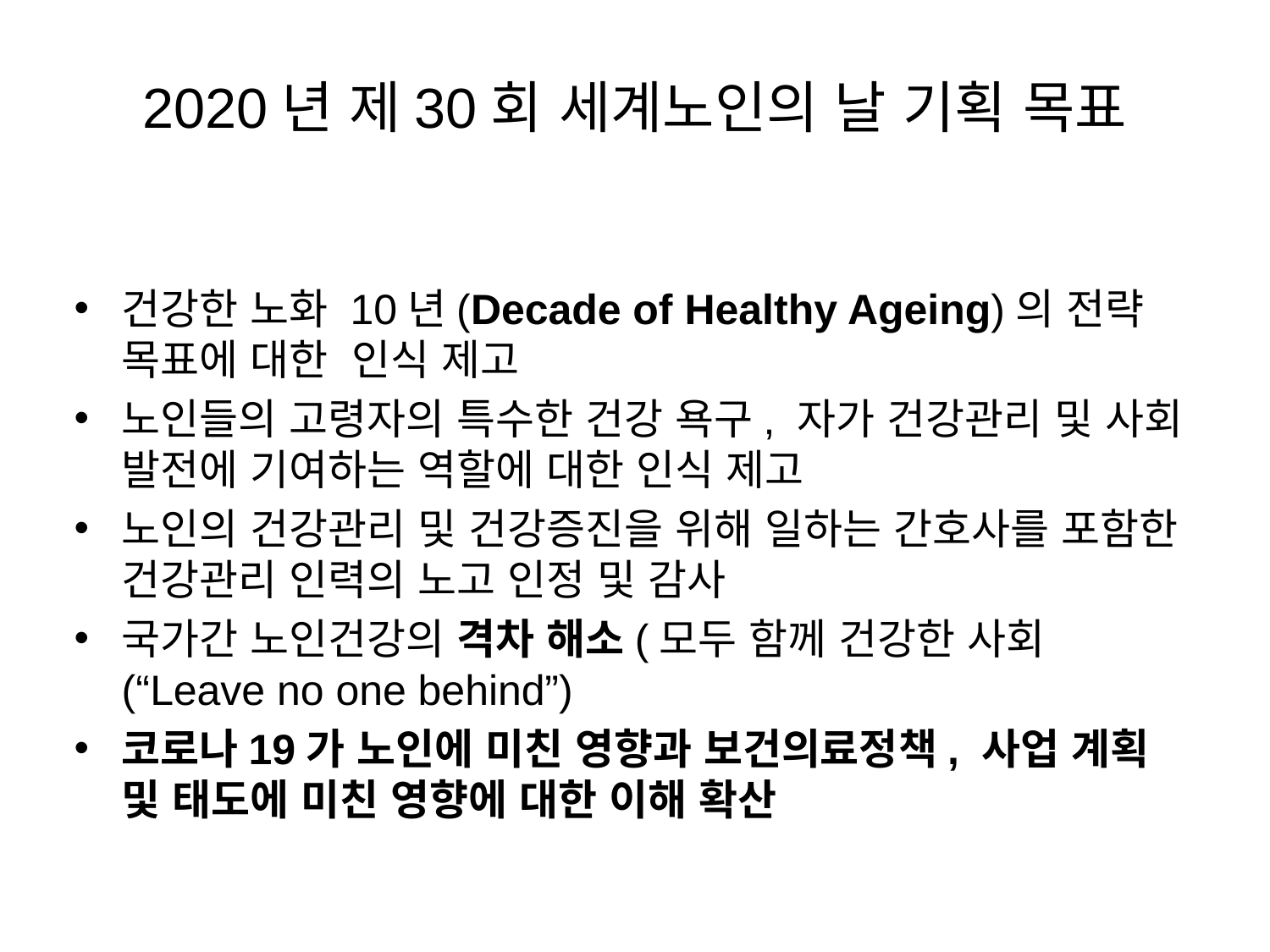

# 2020년 제30회 세계노인의 날 기획 목표
건강한 노화 10년(Decade of Healthy Ageing)의 전략 목표에 대한  인식 제고
노인들의 고령자의 특수한 건강 욕구, 자가 건강관리 및 사회 발전에 기여하는 역할에 대한 인식 제고
노인의 건강관리 및 건강증진을 위해 일하는 간호사를 포함한 건강관리 인력의 노고 인정 및 감사
국가간 노인건강의 격차 해소(모두 함께 건강한 사회(“Leave no one behind”)
코로나19가 노인에 미친 영향과 보건의료정책, 사업 계획 및 태도에 미친 영향에 대한 이해 확산